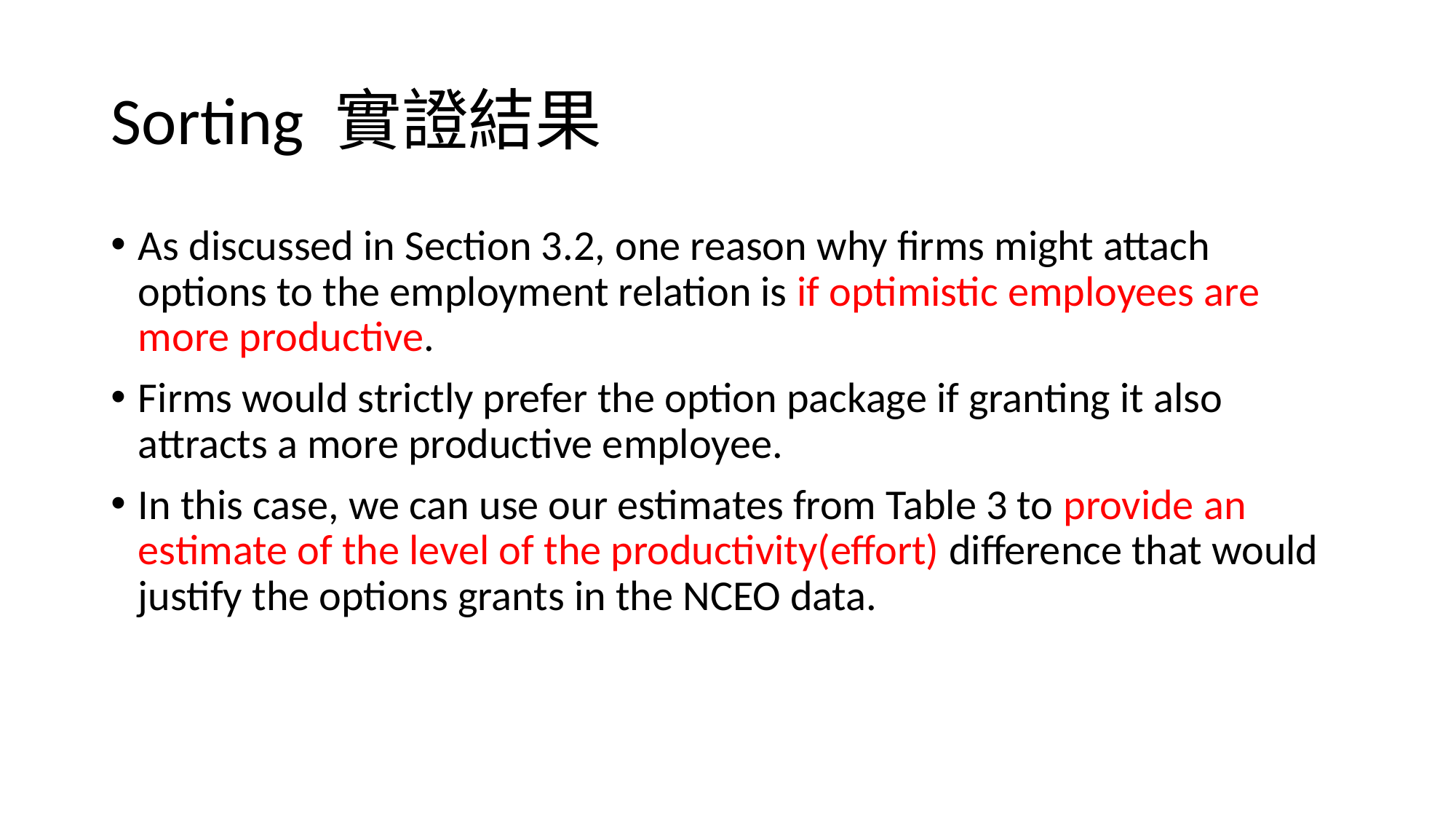

# Sorting 實證結果
As discussed in Section 3.2, one reason why firms might attach options to the employment relation is if optimistic employees are more productive.
Firms would strictly prefer the option package if granting it also attracts a more productive employee.
In this case, we can use our estimates from Table 3 to provide an estimate of the level of the productivity(effort) difference that would justify the options grants in the NCEO data.